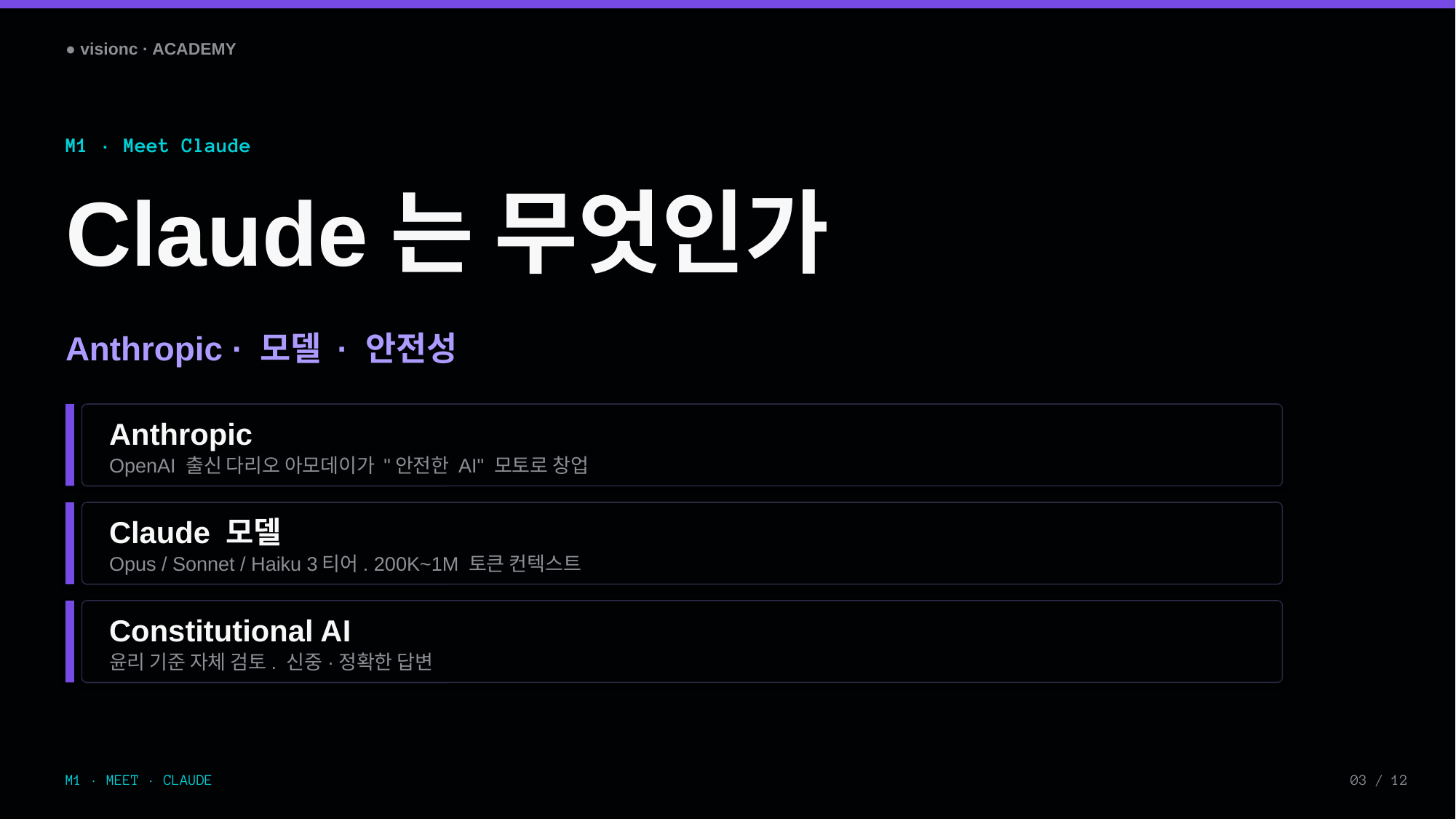

● visionc · ACADEMY
M1 · Meet Claude
Claude는 무엇인가
Anthropic · 모델 · 안전성

Anthropic
OpenAI 출신 다리오 아모데이가 "안전한 AI" 모토로 창업

Claude 모델
Opus / Sonnet / Haiku 3티어. 200K~1M 토큰 컨텍스트

Constitutional AI
윤리 기준 자체 검토. 신중·정확한 답변
M1 · MEET · CLAUDE
03 / 12